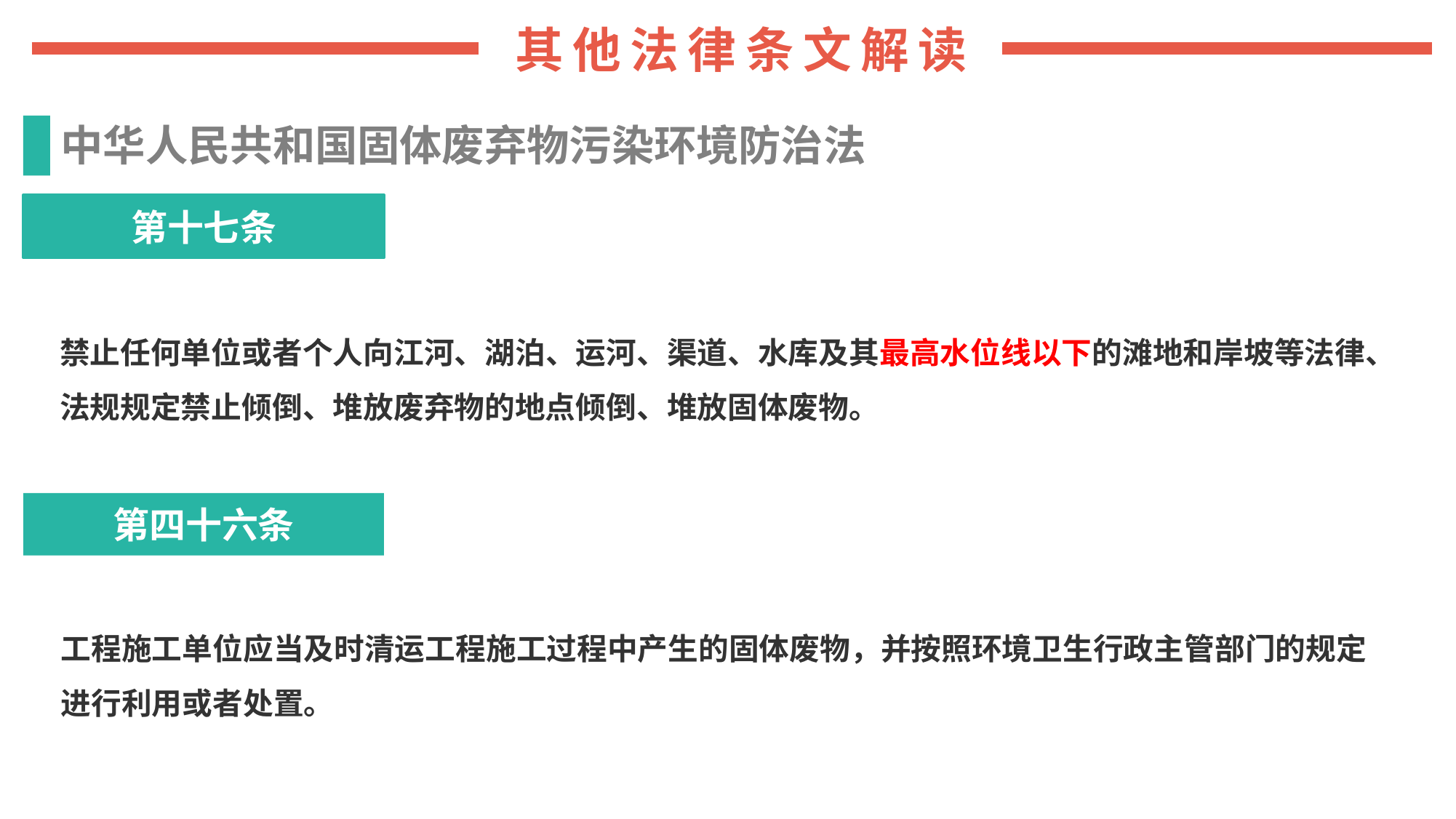

中华人民共和国固体废弃物污染环境防治法

第十七条
禁止任何单位或者个人向江河、湖泊、运河、渠道、水库及其最高水位线以下的滩地和岸坡等法律、法规规定禁止倾倒、堆放废弃物的地点倾倒、堆放固体废物。
第四十六条
工程施工单位应当及时清运工程施工过程中产生的固体废物，并按照环境卫生行政主管部门的规定进行利用或者处置。